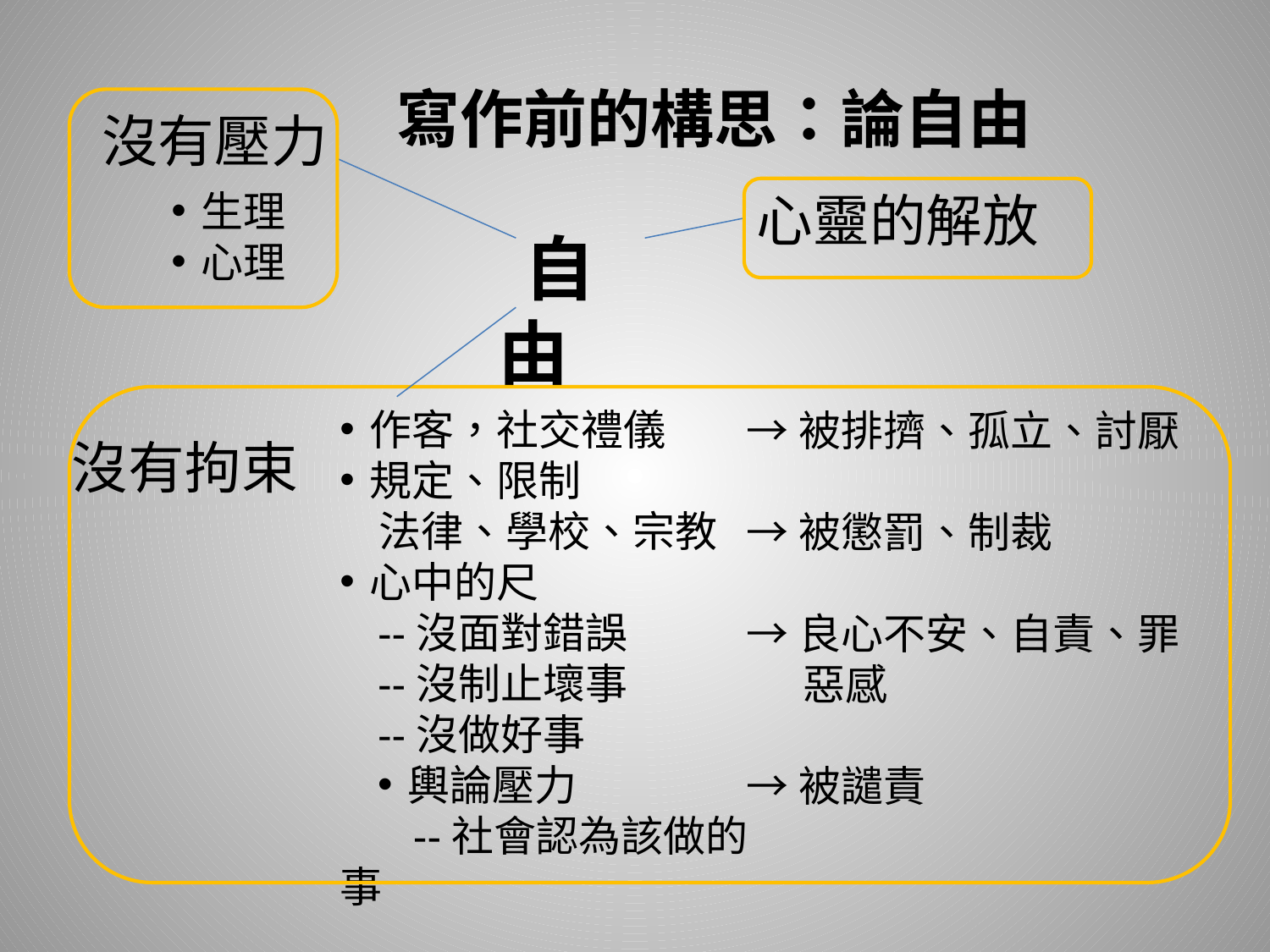

寫作前的構思：論自由

沒有壓力
生理
心理
心靈的解放

 自由

沒有拘束

→被排擠、孤立、討厭

→被懲罰、制裁

→良心不安、自責、罪   惡感

→被譴責

作客，社交禮儀
規定、限制
   法律、學校、宗教
心中的尺
--沒面對錯誤
--沒制止壞事
--沒做好事
輿論壓力
   --社會認為該做的事